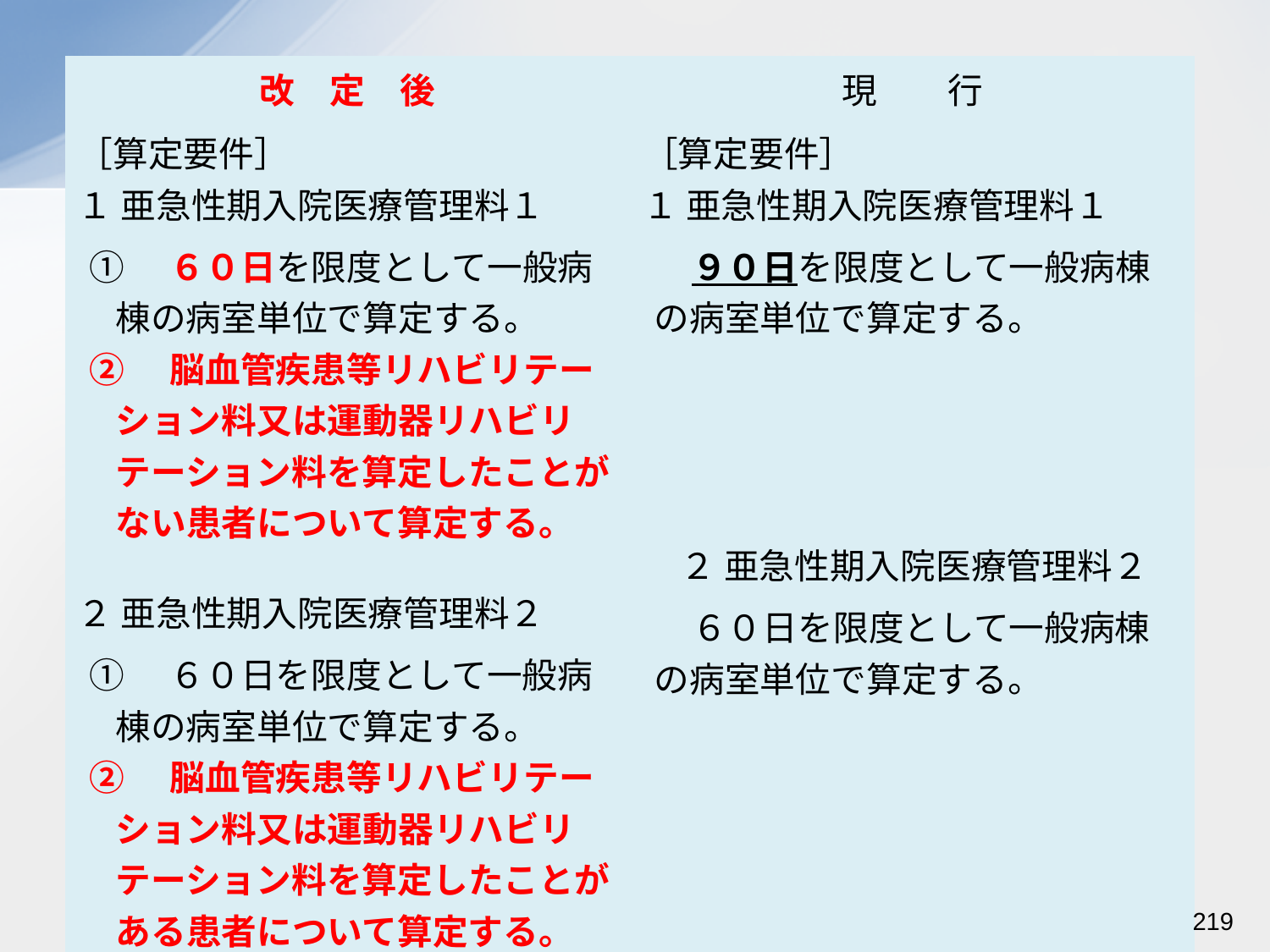

| 改　定　後 | 現　　行 |
| --- | --- |
| ［算定要件］ １ 亜急性期入院医療管理料１ ①　６０日を限度として一般病棟の病室単位で算定する。 ②　脳血管疾患等リハビリテーション料又は運動器リハビリテーション料を算定したことがない患者について算定する。 ２ 亜急性期入院医療管理料２ ①　６０日を限度として一般病棟の病室単位で算定する。 ②　脳血管疾患等リハビリテーション料又は運動器リハビリテーション料を算定したことがある患者について算定する。 | ［算定要件］ １ 亜急性期入院医療管理料１ ９０日を限度として一般病棟の病室単位で算定する。 ２ 亜急性期入院医療管理料２ ６０日を限度として一般病棟の病室単位で算定する。 |
219